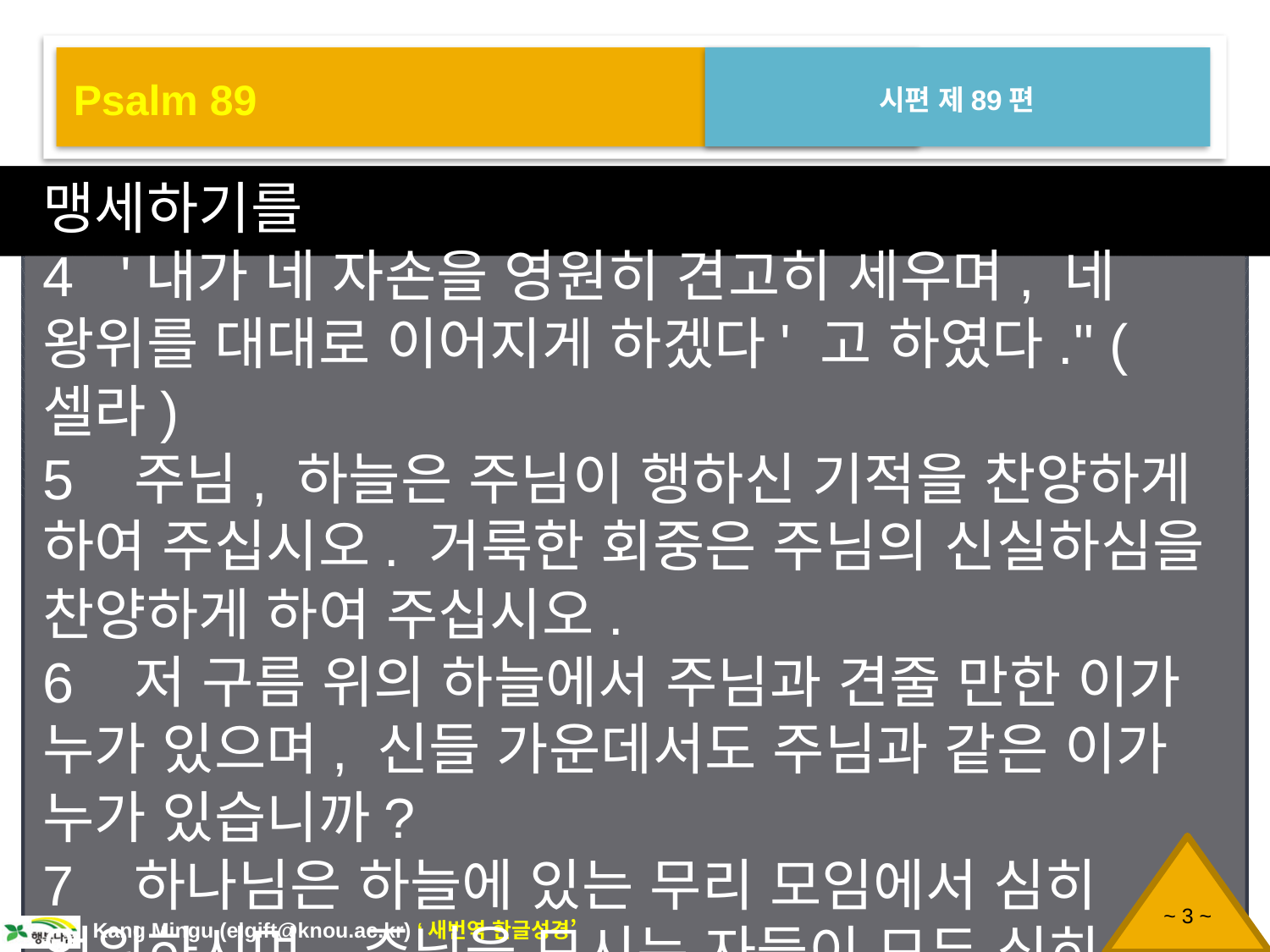

Psalm 89
시편 제89편
맹세하기를
4   '내가 네 자손을 영원히 견고히 세우며, 네 왕위를 대대로 이어지게 하겠다' 고 하였다." (셀라)
5   주님, 하늘은 주님이 행하신 기적을 찬양하게 하여 주십시오. 거룩한 회중은 주님의 신실하심을 찬양하게 하여 주십시오.
6   저 구름 위의 하늘에서 주님과 견줄 만한 이가 누가 있으며, 신들 가운데서도 주님과 같은 이가 누가 있습니까?
7   하나님은 하늘에 있는 무리 모임에서 심히 엄위하시며, 주님을 모시는 자들이 모두 심히